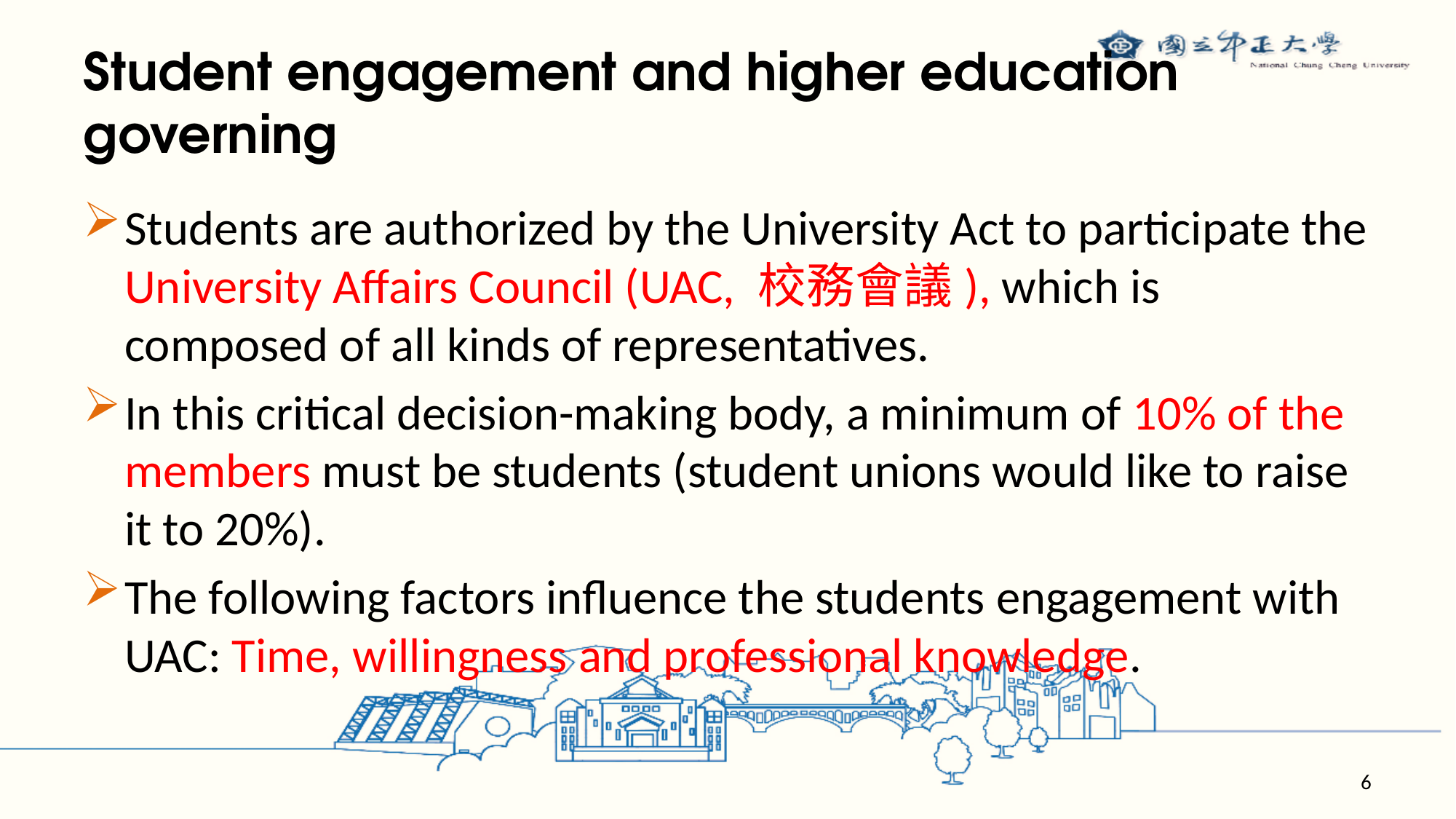

# Student engagement and higher education governing
Students are authorized by the University Act to participate the University Affairs Council (UAC, 校務會議), which is composed of all kinds of representatives.
In this critical decision-making body, a minimum of 10% of the members must be students (student unions would like to raise it to 20%).
The following factors influence the students engagement with UAC: Time, willingness and professional knowledge.
6